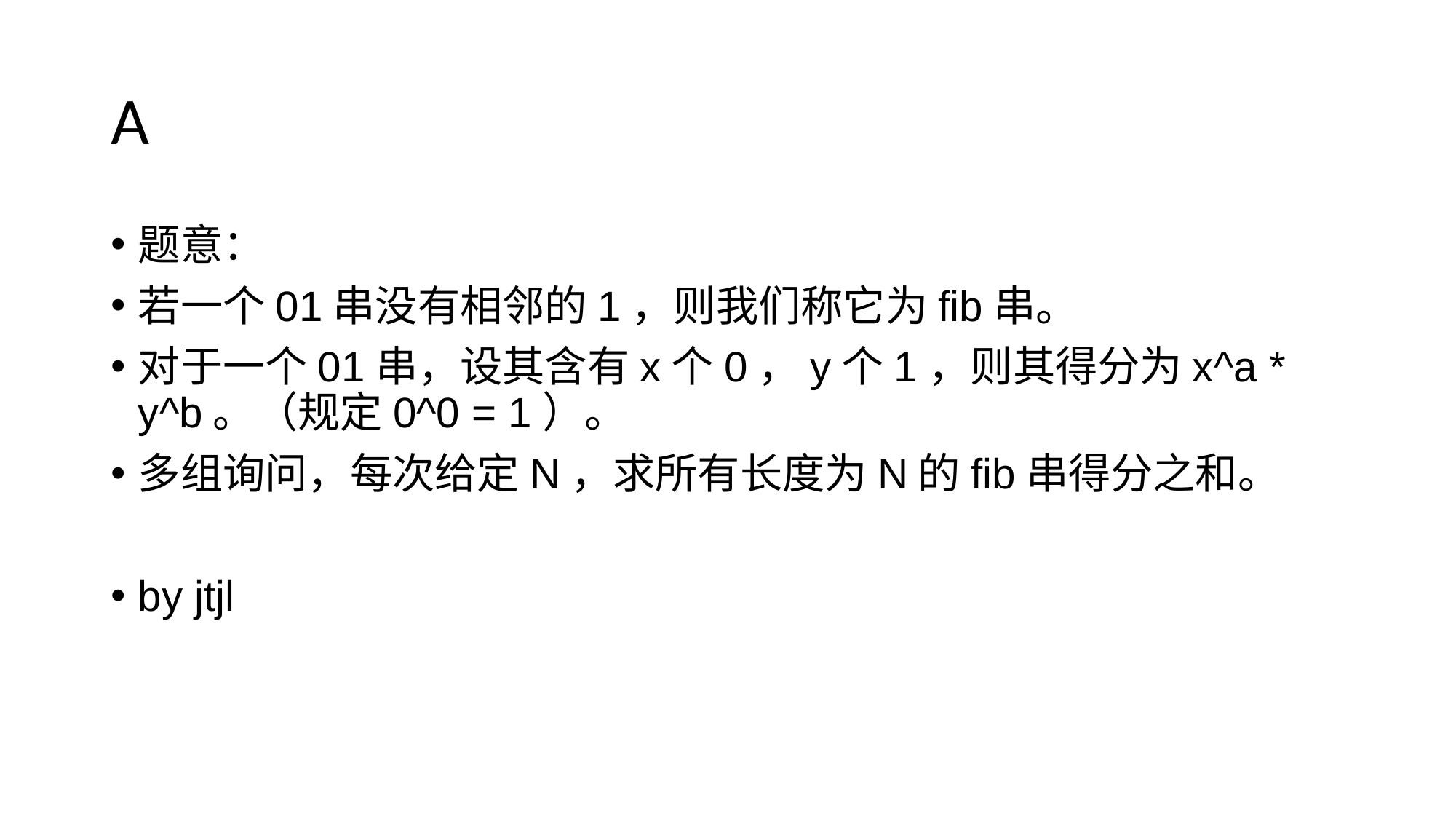

# A
题意：
若一个01串没有相邻的1，则我们称它为fib串。
对于一个01串，设其含有x个0，y个1，则其得分为x^a * y^b。（规定0^0 = 1）。
多组询问，每次给定N，求所有长度为N的fib串得分之和。

by jtjl